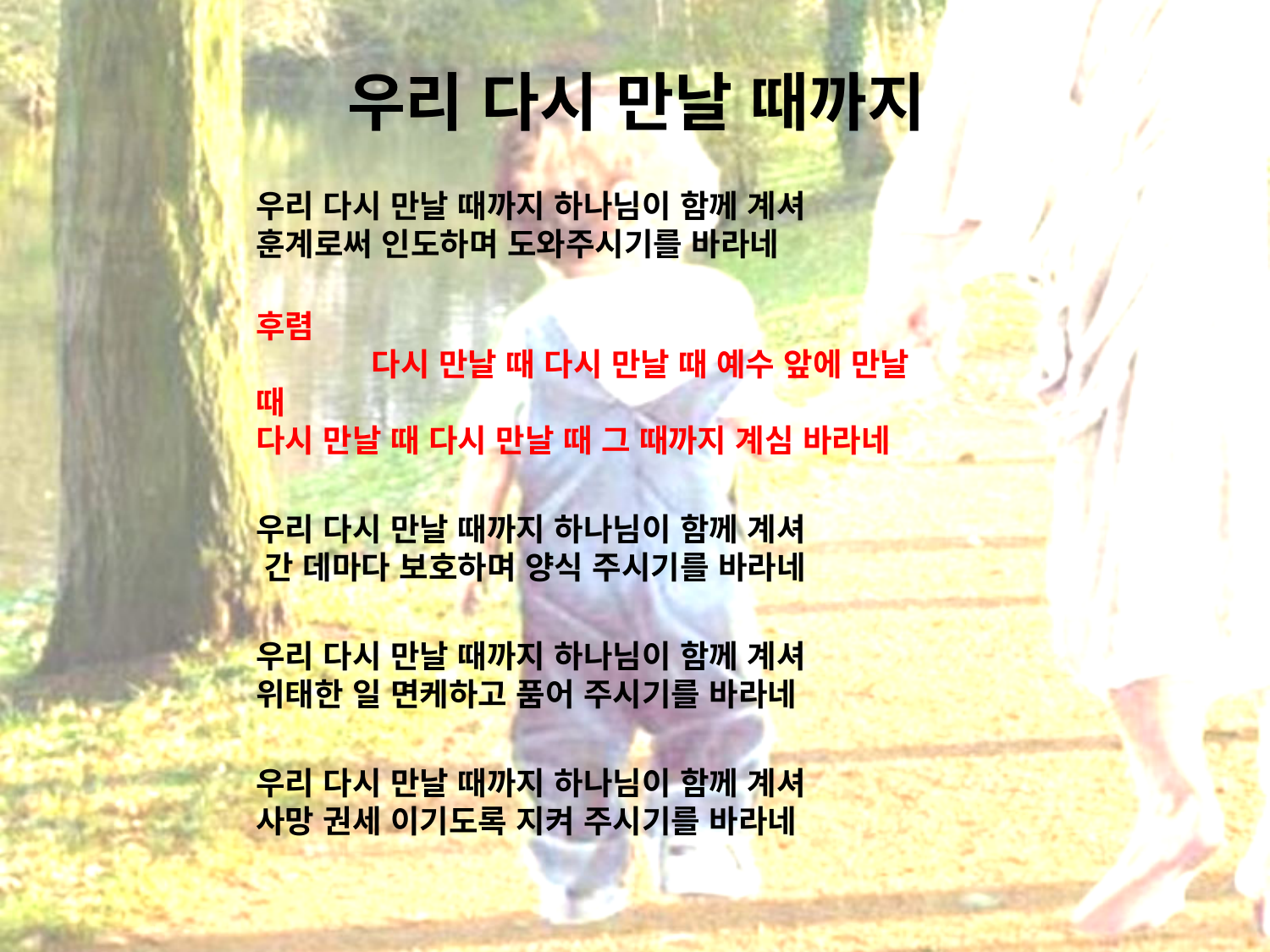

# 우리 다시 만날 때까지
우리 다시 만날 때까지 하나님이 함께 계셔
훈계로써 인도하며 도와주시기를 바라네
후렴                                                                                    다시 만날 때 다시 만날 때 예수 앞에 만날 때
다시 만날 때 다시 만날 때 그 때까지 계심 바라네

우리 다시 만날 때까지 하나님이 함께 계셔
 간 데마다 보호하며 양식 주시기를 바라네

우리 다시 만날 때까지 하나님이 함께 계셔
위태한 일 면케하고 품어 주시기를 바라네

우리 다시 만날 때까지 하나님이 함께 계셔
사망 권세 이기도록 지켜 주시기를 바라네